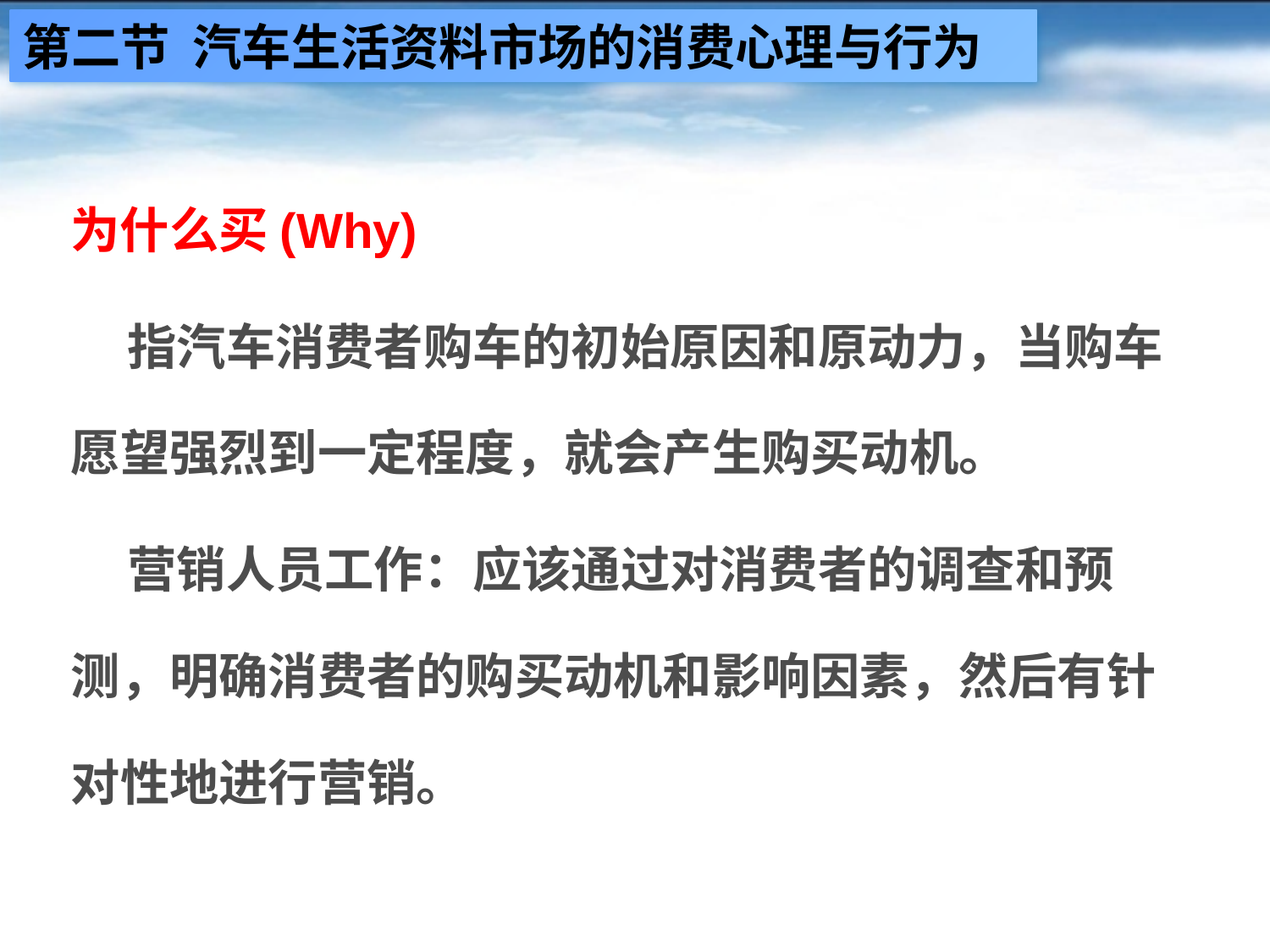

第二节  汽车生活资料市场的消费心理与行为
为什么买(Why)
    指汽车消费者购车的初始原因和原动力，当购车愿望强烈到一定程度，就会产生购买动机。
    营销人员工作：应该通过对消费者的调查和预测，明确消费者的购买动机和影响因素，然后有针对性地进行营销。